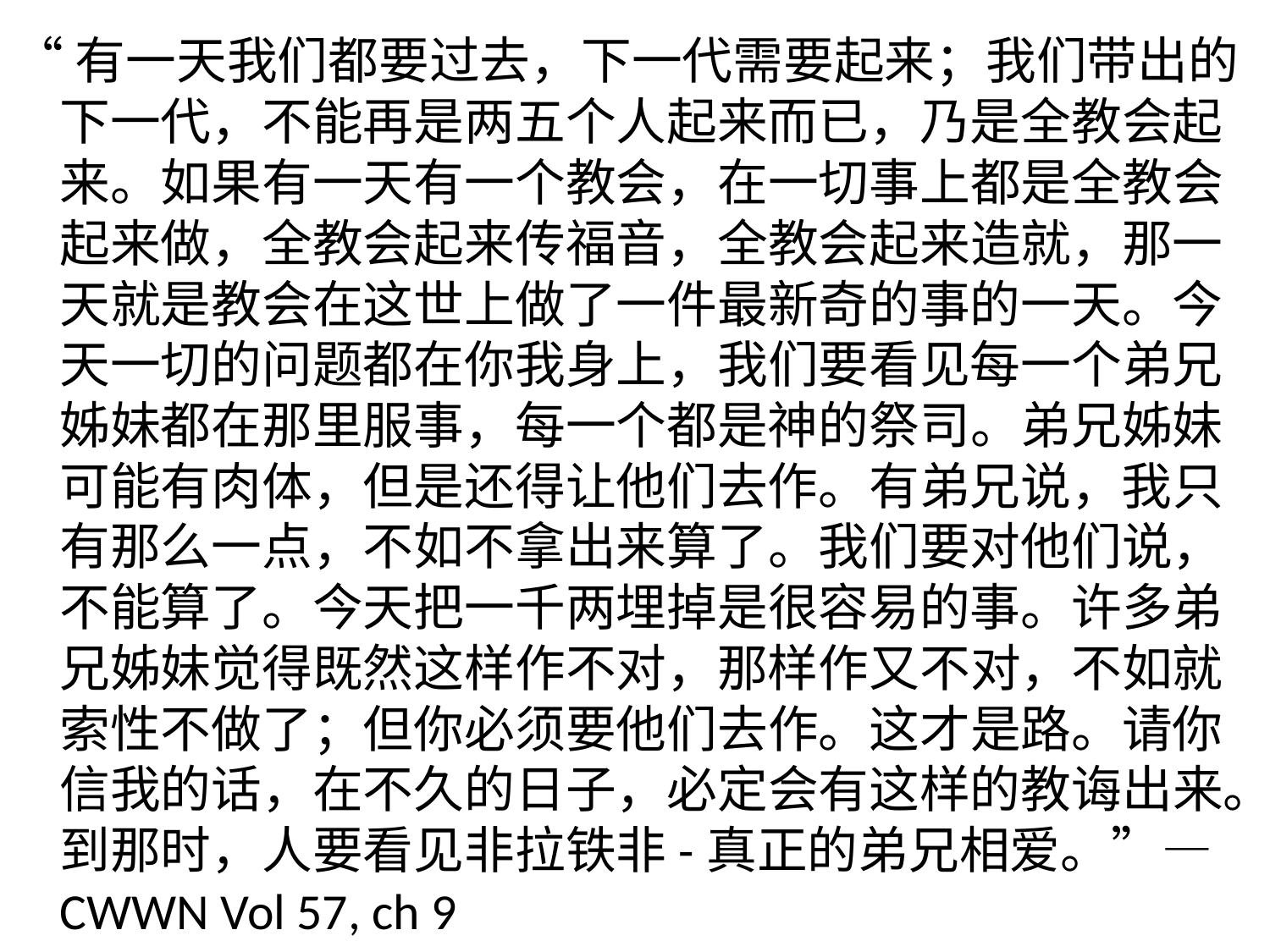

“有一天我们都要过去，下一代需要起来；我们带出的下一代，不能再是两五个人起来而已，乃是全教会起来。如果有一天有一个教会，在一切事上都是全教会起来做，全教会起来传福音，全教会起来造就，那一天就是教会在这世上做了一件最新奇的事的一天。今天一切的问题都在你我身上，我们要看见每一个弟兄姊妹都在那里服事，每一个都是神的祭司。弟兄姊妹可能有肉体，但是还得让他们去作。有弟兄说，我只有那么一点，不如不拿出来算了。我们要对他们说，不能算了。今天把一千两埋掉是很容易的事。许多弟兄姊妹觉得既然这样作不对，那样作又不对，不如就索性不做了；但你必须要他们去作。这才是路。请你信我的话，在不久的日子，必定会有这样的教诲出来。到那时，人要看见非拉铁非-真正的弟兄相爱。”—CWWN Vol 57, ch 9